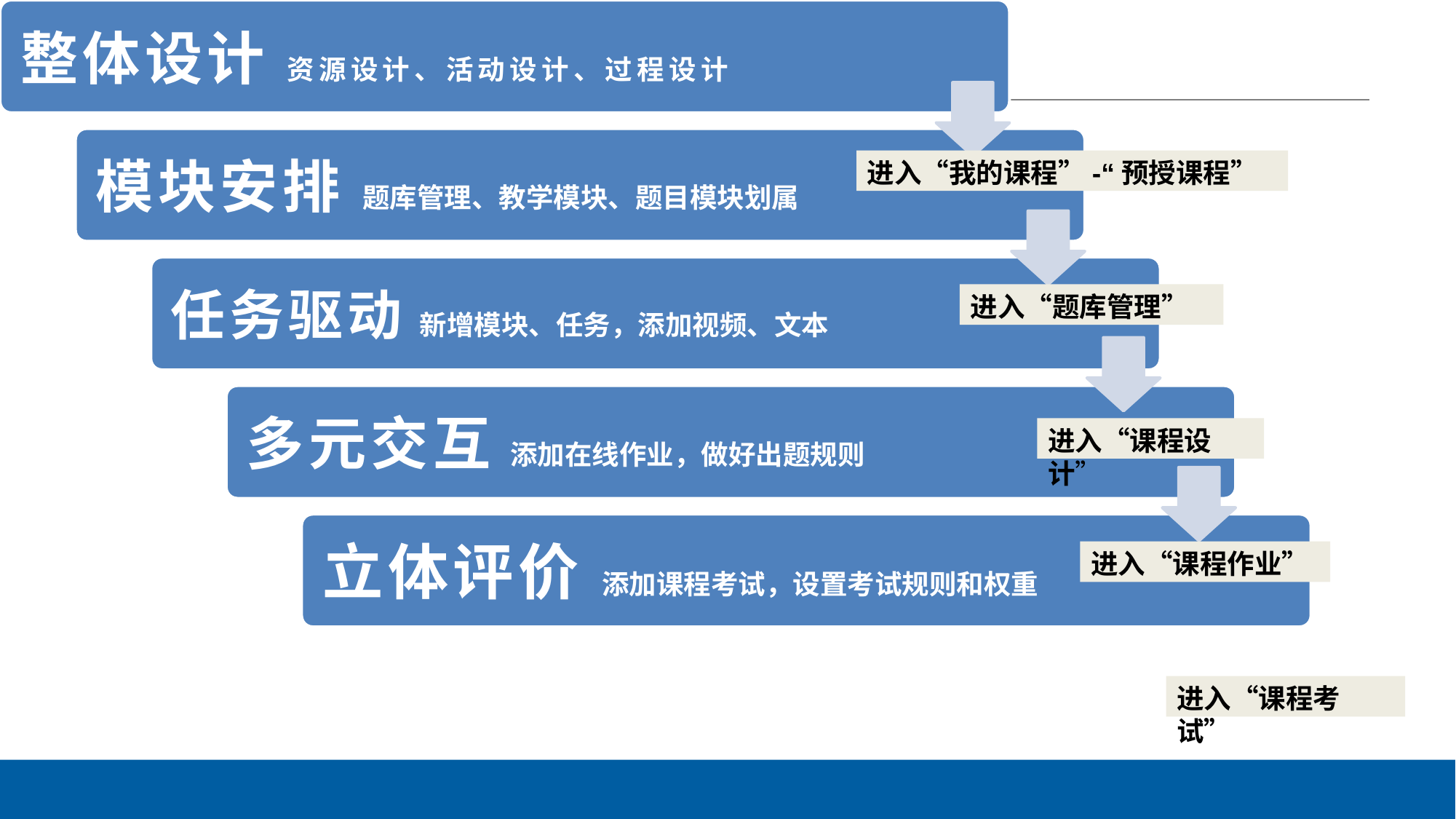

一、流程
整体设计 资源设计、活动设计、过程设计
模块安排 题库管理、教学模块、题目模块划属
任务驱动 新增模块、任务，添加视频、文本
多元交互 添加在线作业，做好出题规则
立体评价 添加课程考试，设置考试规则和权重

进入“我的课程”-“预授课程”
进入“题库管理”
进入“课程设计”
进入“课程作业”
进入“课程考试”